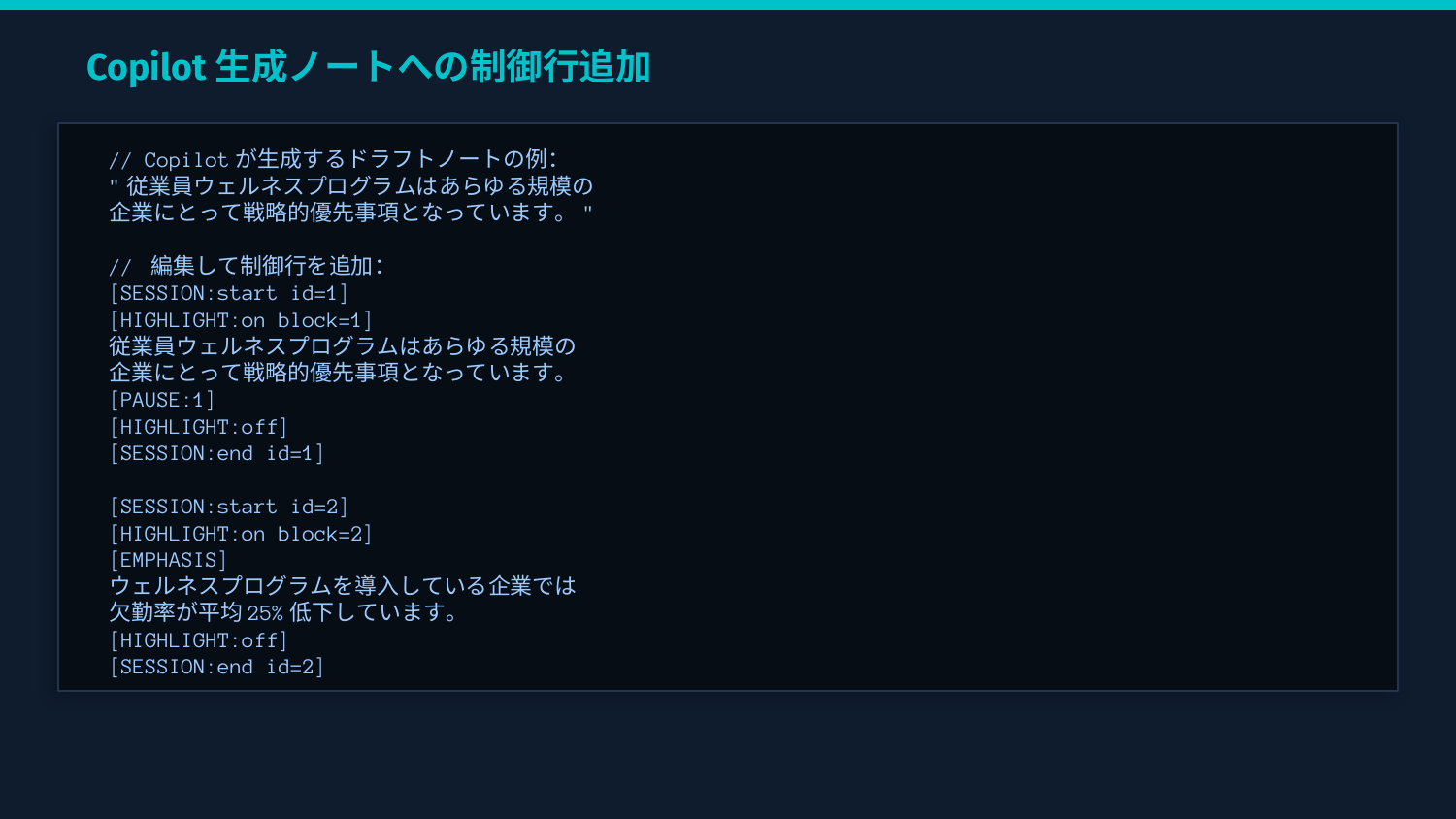

Copilot生成ノートへの制御行追加

// Copilotが生成するドラフトノートの例：
"従業員ウェルネスプログラムはあらゆる規模の
企業にとって戦略的優先事項となっています。"

// 編集して制御行を追加：
[SESSION:start id=1]
[HIGHLIGHT:on block=1]
従業員ウェルネスプログラムはあらゆる規模の
企業にとって戦略的優先事項となっています。
[PAUSE:1]
[HIGHLIGHT:off]
[SESSION:end id=1]

[SESSION:start id=2]
[HIGHLIGHT:on block=2]
[EMPHASIS]
ウェルネスプログラムを導入している企業では
欠勤率が平均25%低下しています。
[HIGHLIGHT:off]
[SESSION:end id=2]